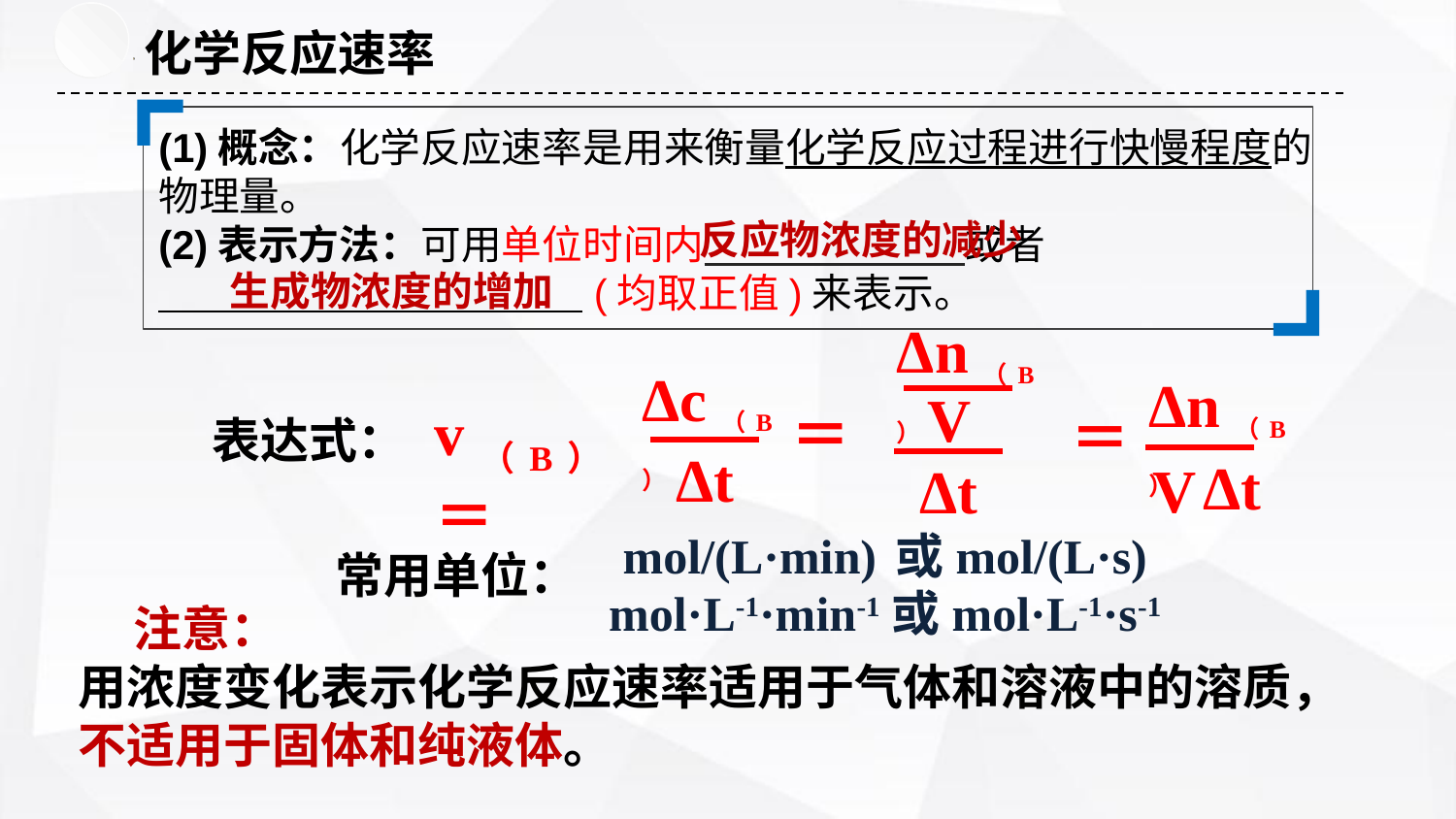

化学反应速率

(1)概念：化学反应速率是用来衡量化学反应过程进行快慢程度的物理量。
(2)表示方法：可用单位时间内                             或者
                                       (均取正值)来表示。
反应物浓度的减少
生成物浓度的增加

Δn（B）
Δc（B）

Δt
Δn（B）
V

Δt
v（B）＝
＝
＝
表达式：
Δt
V
mol/(L·min) 或mol/(L·s)
常用单位：
mol·L-1·min-1或mol·L-1·s-1
    注意：
用浓度变化表示化学反应速率适用于气体和溶液中的溶质，不适用于固体和纯液体。